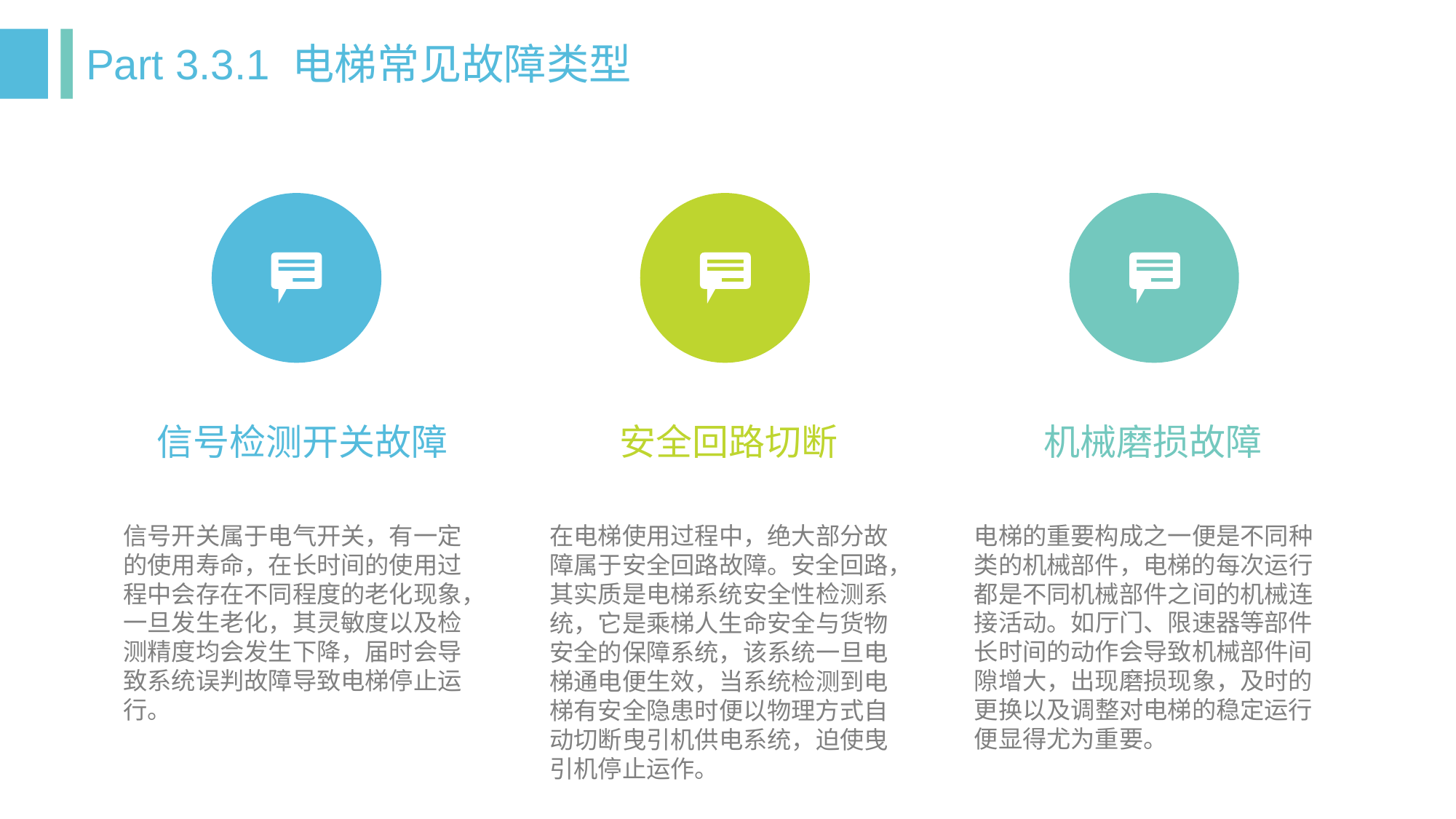

Part 3.3.1 电梯常见故障类型

信号检测开关故障
安全回路切断
机械磨损故障
信号开关属于电气开关，有一定的使用寿命，在长时间的使用过程中会存在不同程度的老化现象，一旦发生老化，其灵敏度以及检测精度均会发生下降，届时会导致系统误判故障导致电梯停止运行。
在电梯使用过程中，绝大部分故障属于安全回路故障。安全回路，其实质是电梯系统安全性检测系统，它是乘梯人生命安全与货物安全的保障系统，该系统一旦电梯通电便生效，当系统检测到电梯有安全隐患时便以物理方式自动切断曳引机供电系统，迫使曳引机停止运作。
电梯的重要构成之一便是不同种类的机械部件，电梯的每次运行都是不同机械部件之间的机械连接活动。如厅门、限速器等部件长时间的动作会导致机械部件间隙增大，出现磨损现象，及时的更换以及调整对电梯的稳定运行便显得尤为重要。